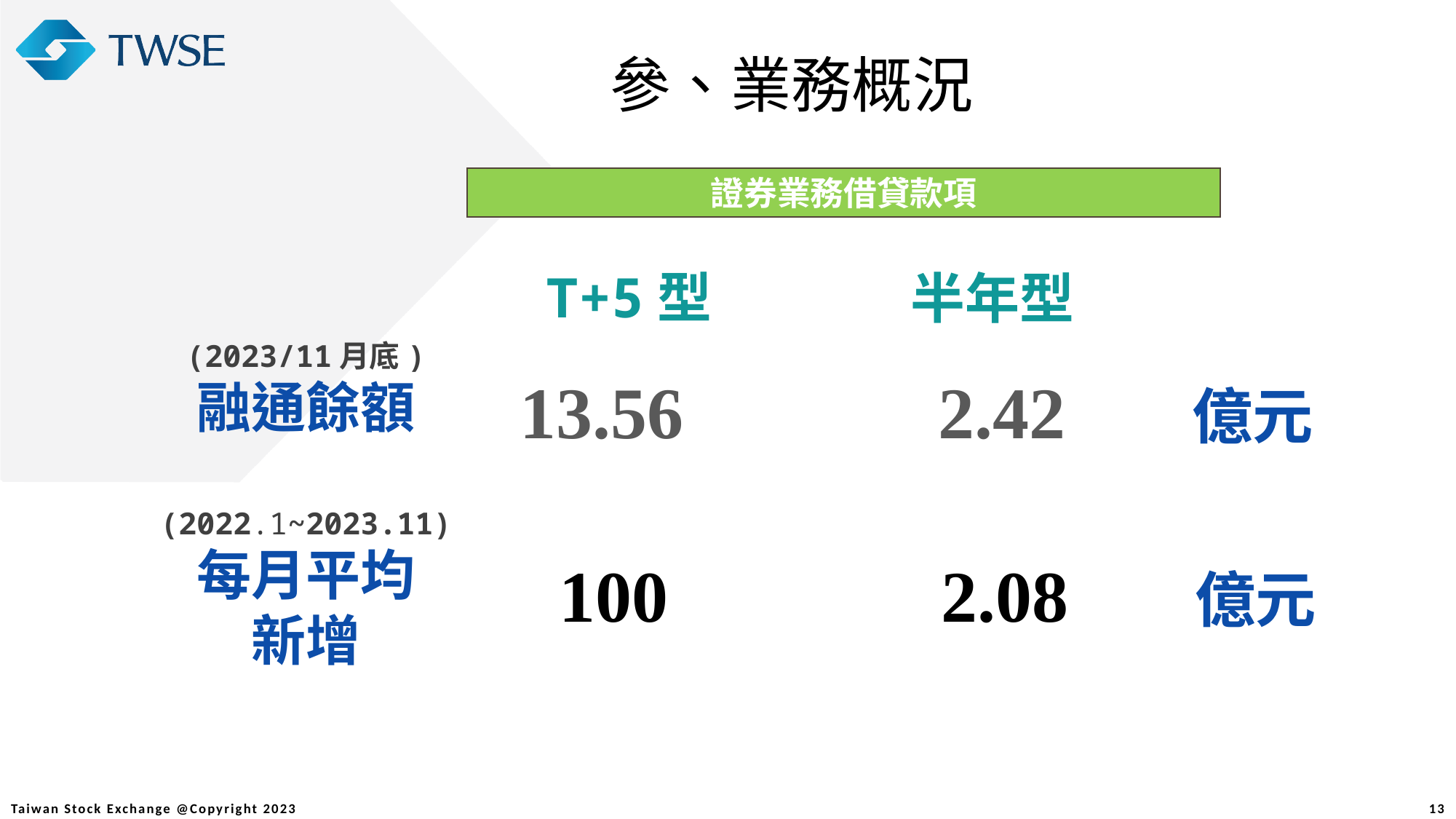

參、業務概況

證券業務借貸款項

證券業務借貸款項
T+5型
  半年型
(2023/11月底)
融通餘額

(2022.1~2023.11)
每月平均
新增

    13.56              2.42      億元
      100               2.08      億元
13